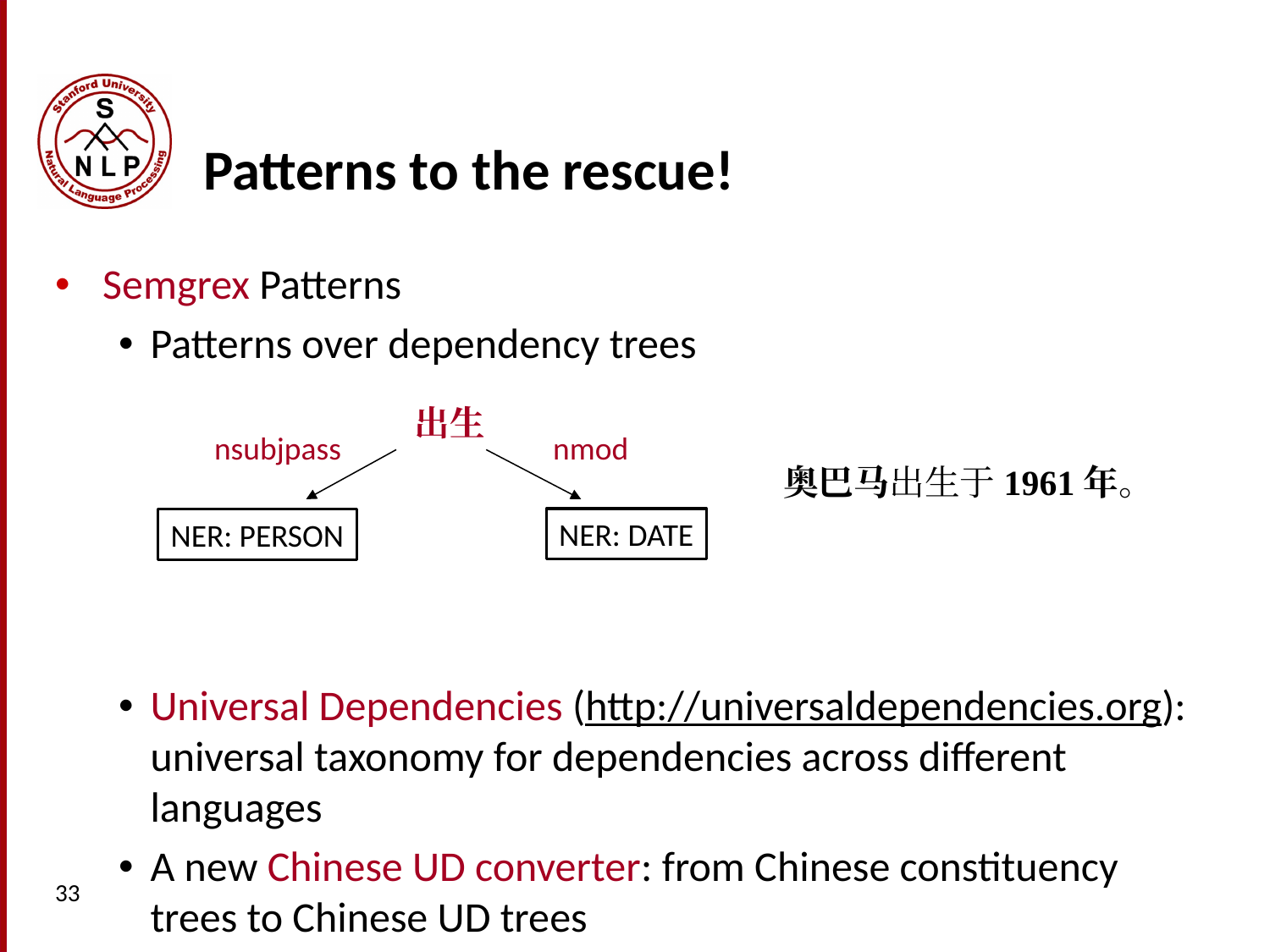

# Patterns to the rescue!
Semgrex Patterns
Patterns over dependency trees

Universal Dependencies (http://universaldependencies.org):  universal taxonomy for dependencies across different languages
A new Chinese UD converter: from Chinese constituency trees to Chinese UD trees
出生
nsubjpass
nmod
奥巴马出生于1961年。
NER: DATE
NER: PERSON
33